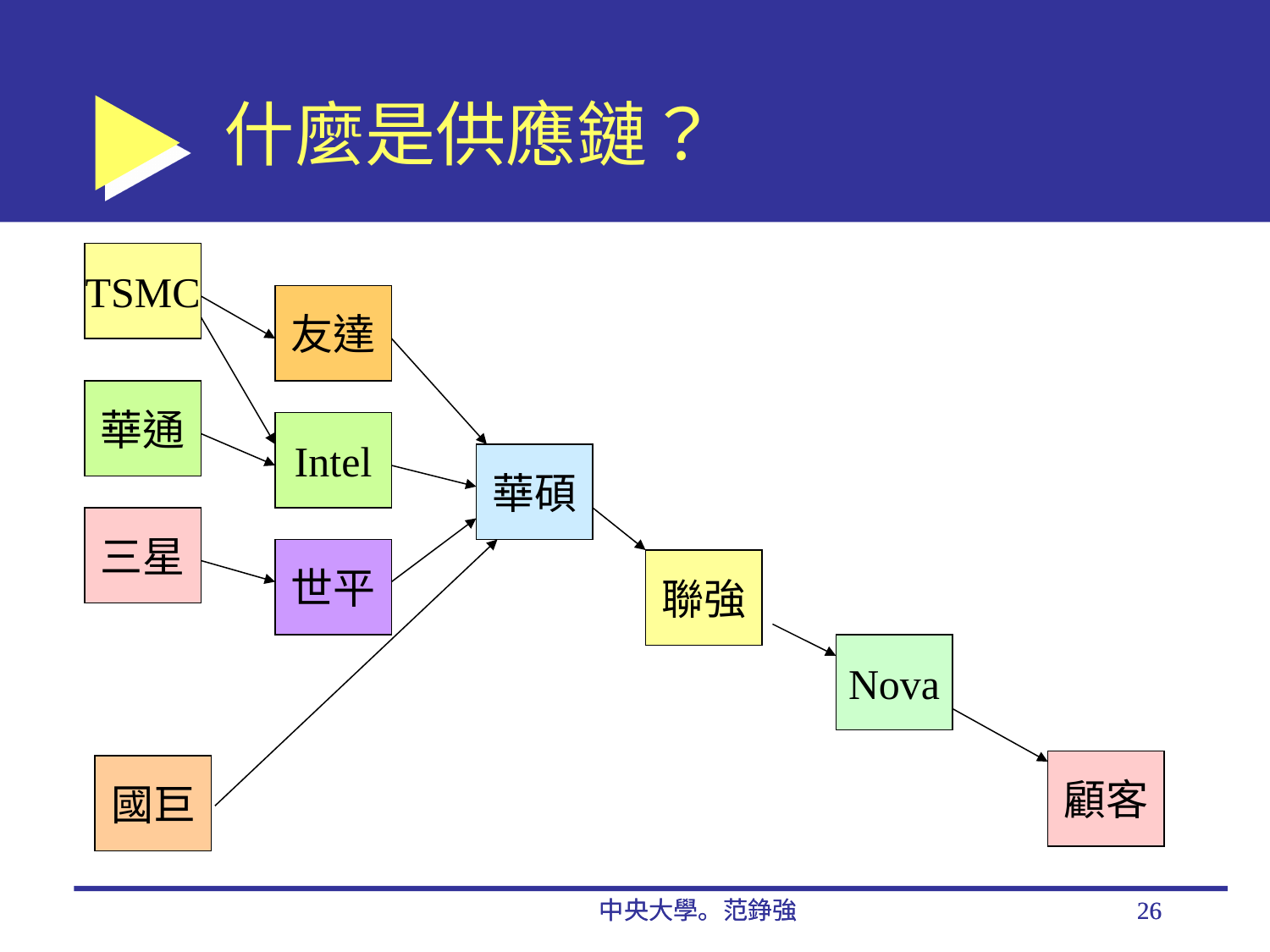

# 什麼是供應鏈？
TSMC
友達

華通
Intel

華碩

三星

世平
聯強

Nova

顧客
國巨
中央大學。范錚強
中央大學。范錚強
26
26